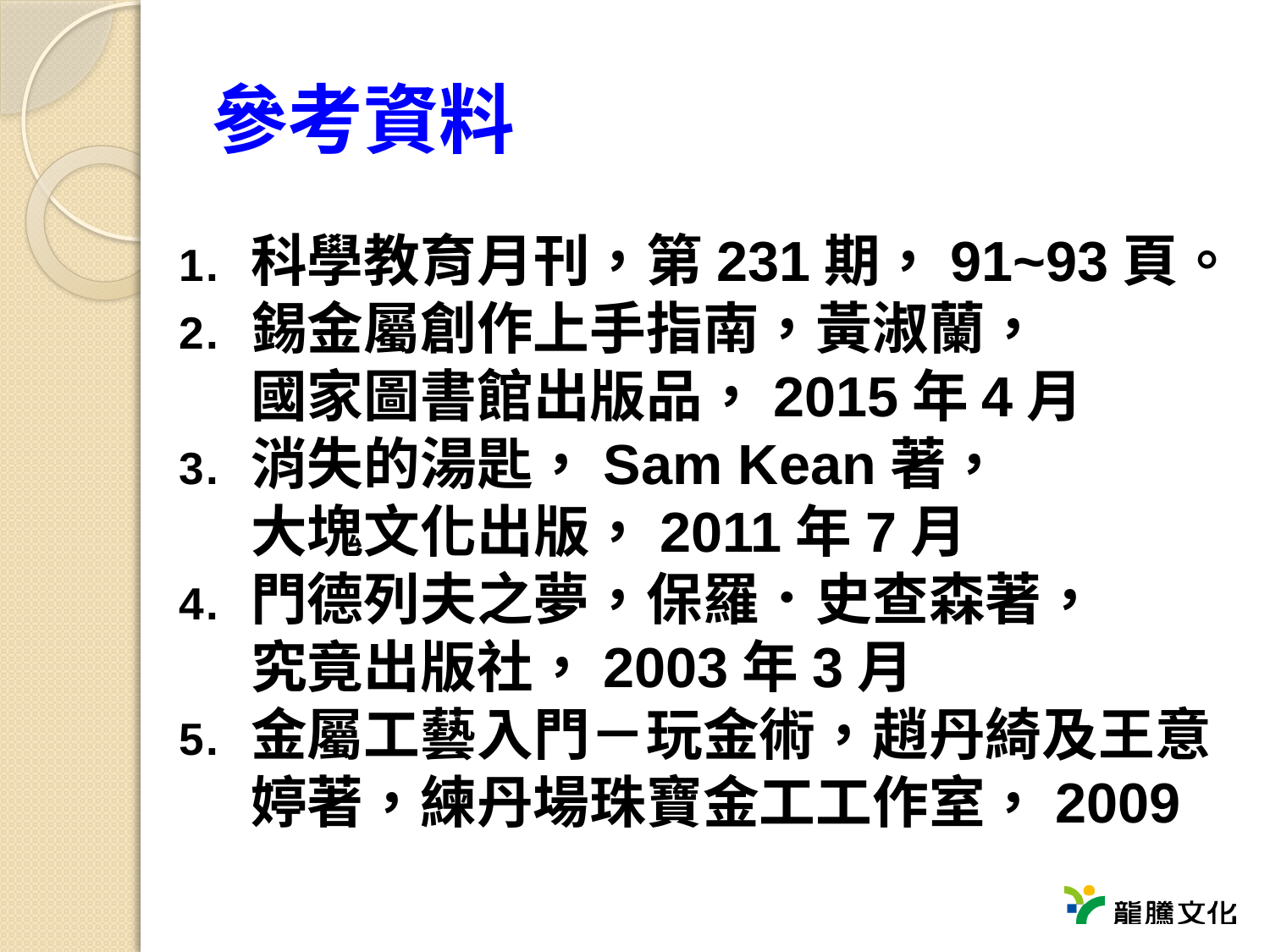

# 參考資料

科學教育月刊，第231期，91~93頁。
錫金屬創作上手指南，黃淑蘭，
國家圖書館出版品，2015年4月
消失的湯匙，Sam Kean著，
大塊文化出版，2011年7月
門德列夫之夢，保羅．史查森著，
究竟出版社，2003年3月
金屬工藝入門－玩金術，趙丹綺及王意婷著，練丹場珠寶金工工作室，2009